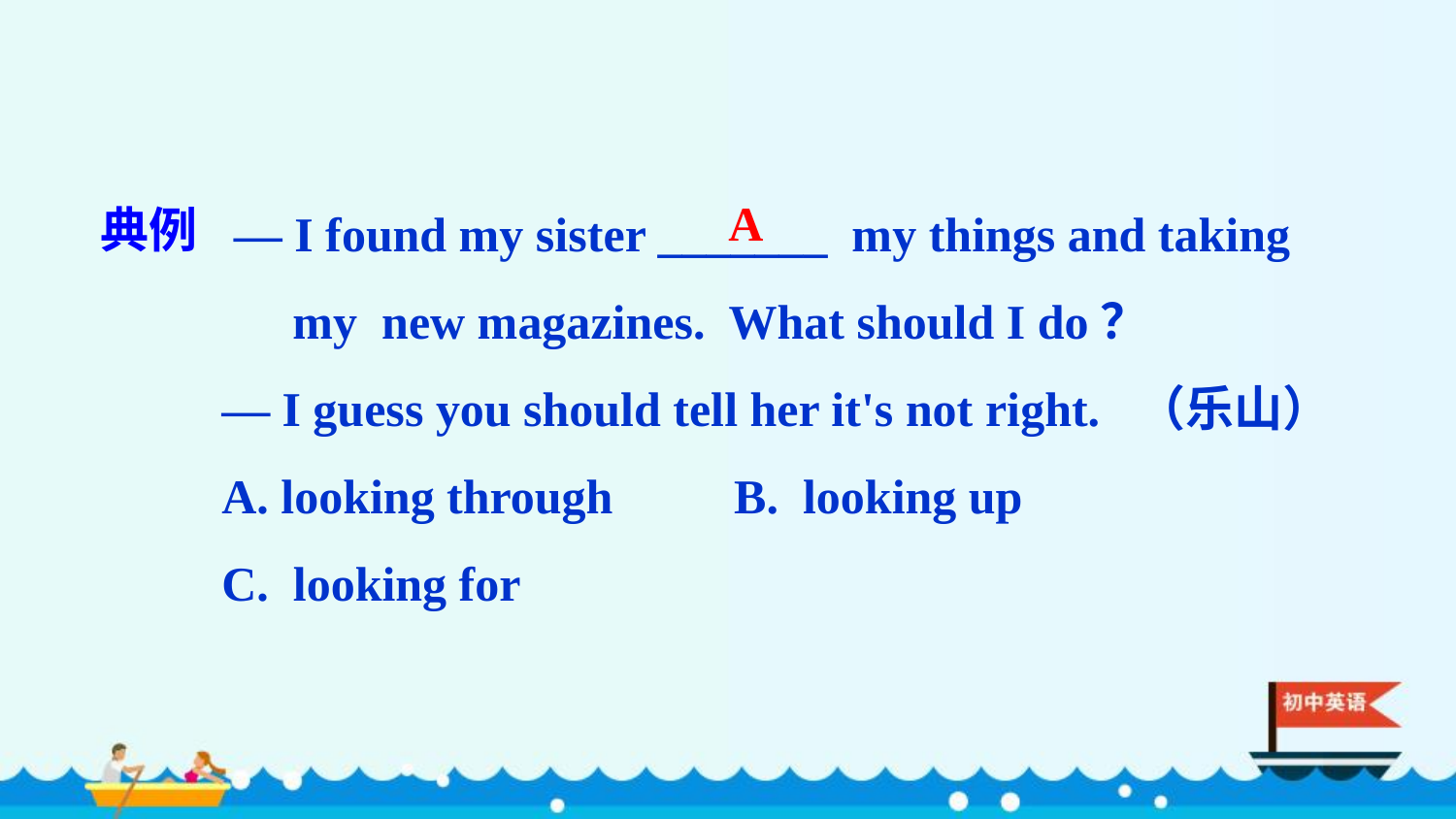

— I found my sister _______  my things and taking my  new magazines.  What should I do？
— I guess you should tell her it's not right.  （乐山）
A. looking through          B.  looking up
C.  looking for
典例
A